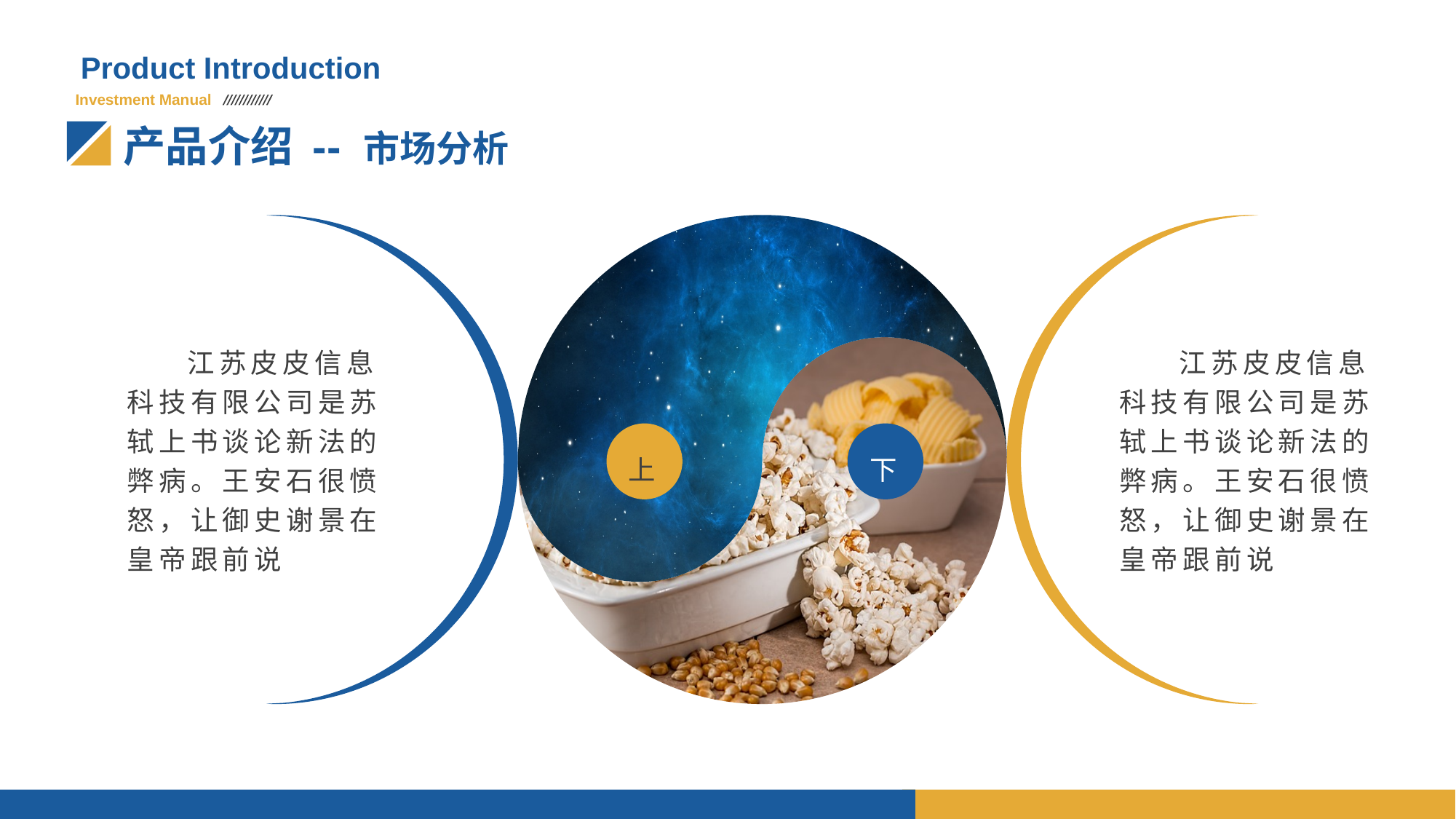

Product Introduction
Investment Manual

产品介绍 -- 市场分析

     江苏皮皮信息科技有限公司是苏轼上书谈论新法的弊病。王安石很愤怒，让御史谢景在皇帝跟前说
     江苏皮皮信息科技有限公司是苏轼上书谈论新法的弊病。王安石很愤怒，让御史谢景在皇帝跟前说

上
下